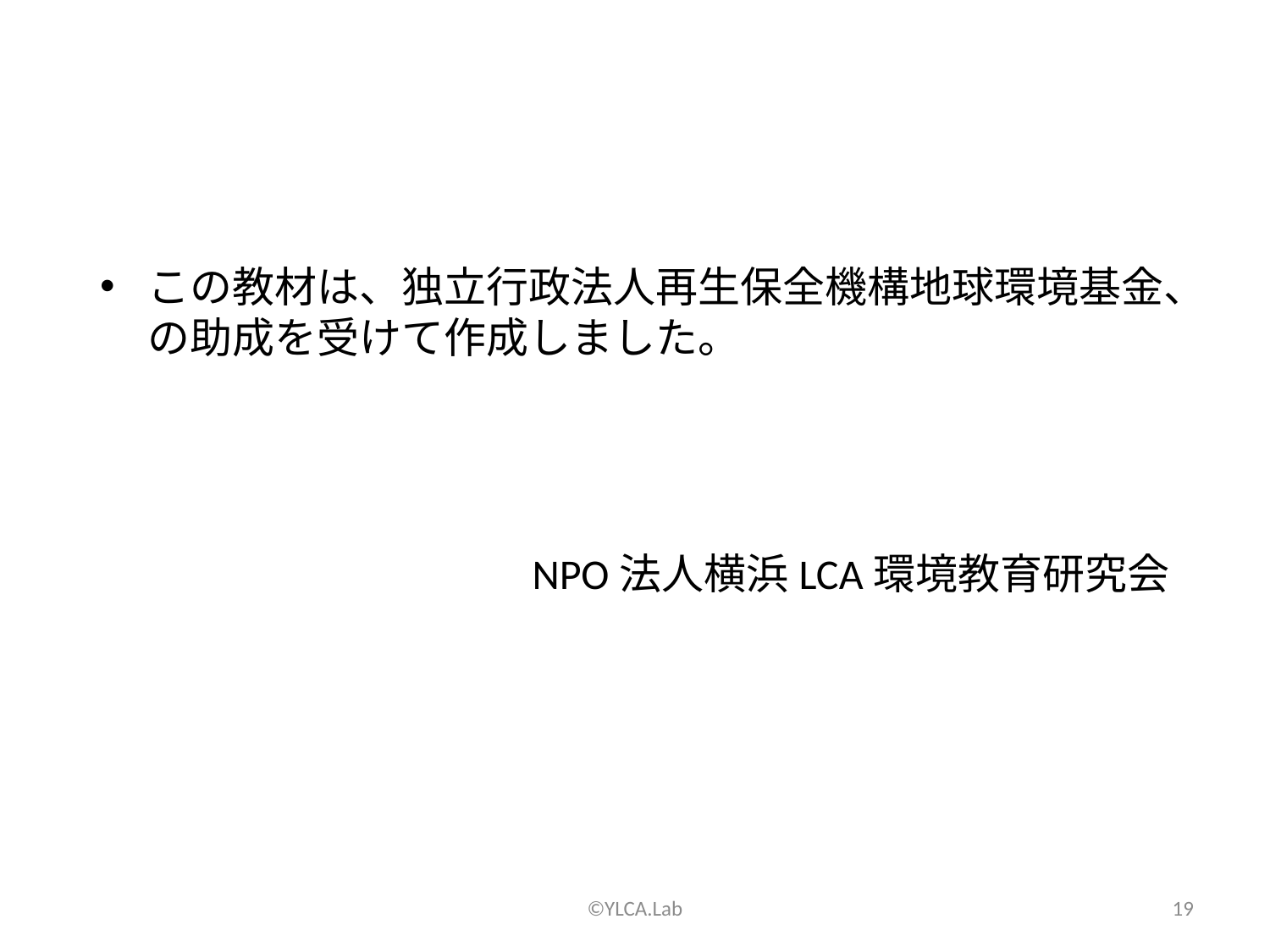

この教材は、独立行政法人再生保全機構地球環境基金、の助成を受けて作成しました。

NPO法人横浜LCA環境教育研究会

©YLCA.Lab
19